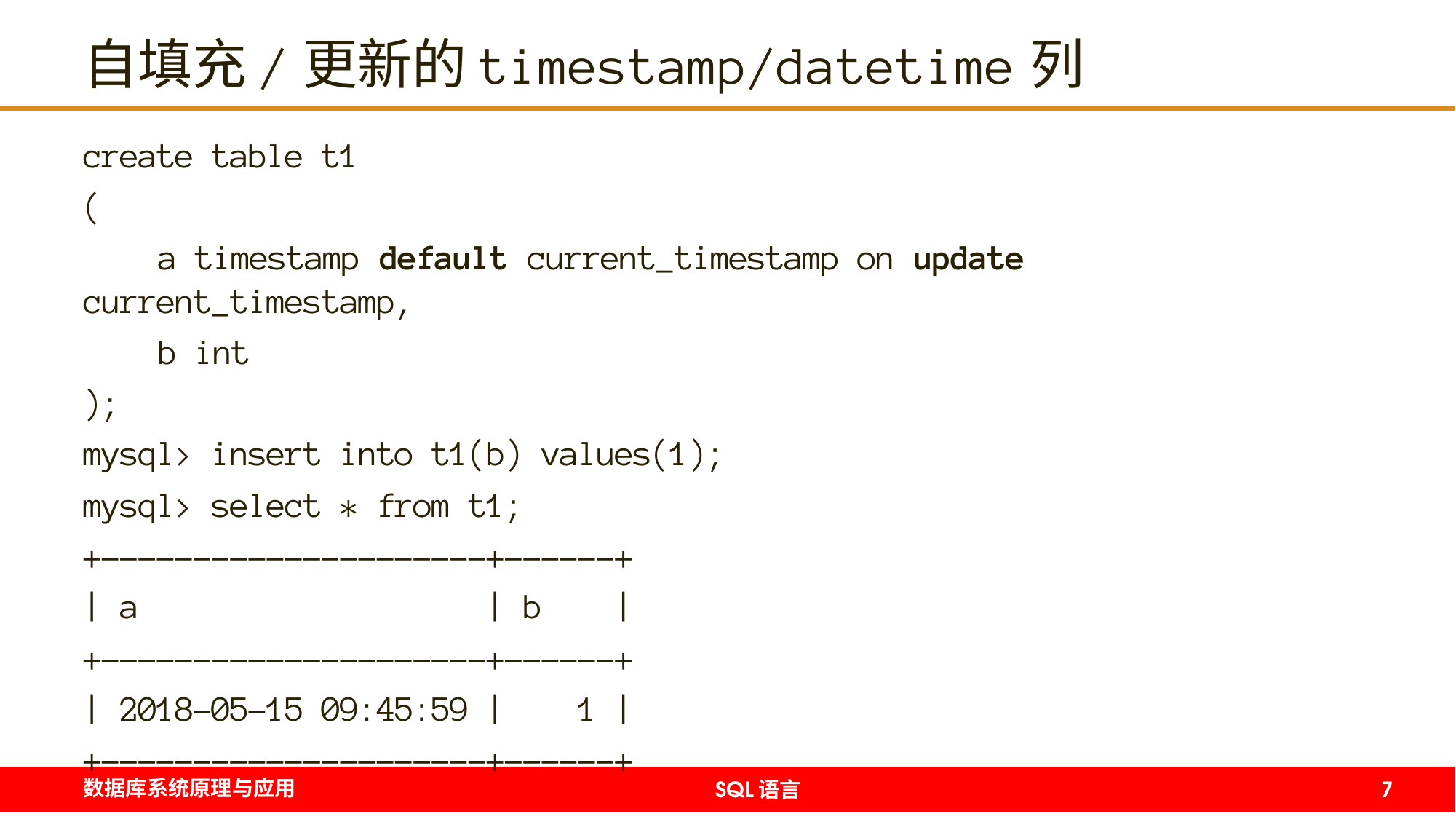

# 自填充/更新的timestamp/datetime列
create table t1
(
    a timestamp default current_timestamp on update current_timestamp,
    b int
);
mysql> insert into t1(b) values(1);
mysql> select * from t1;
+---------------------+------+
| a                   | b    |
+---------------------+------+
| 2018-05-15 09:45:59 |    1 |
+---------------------+------+